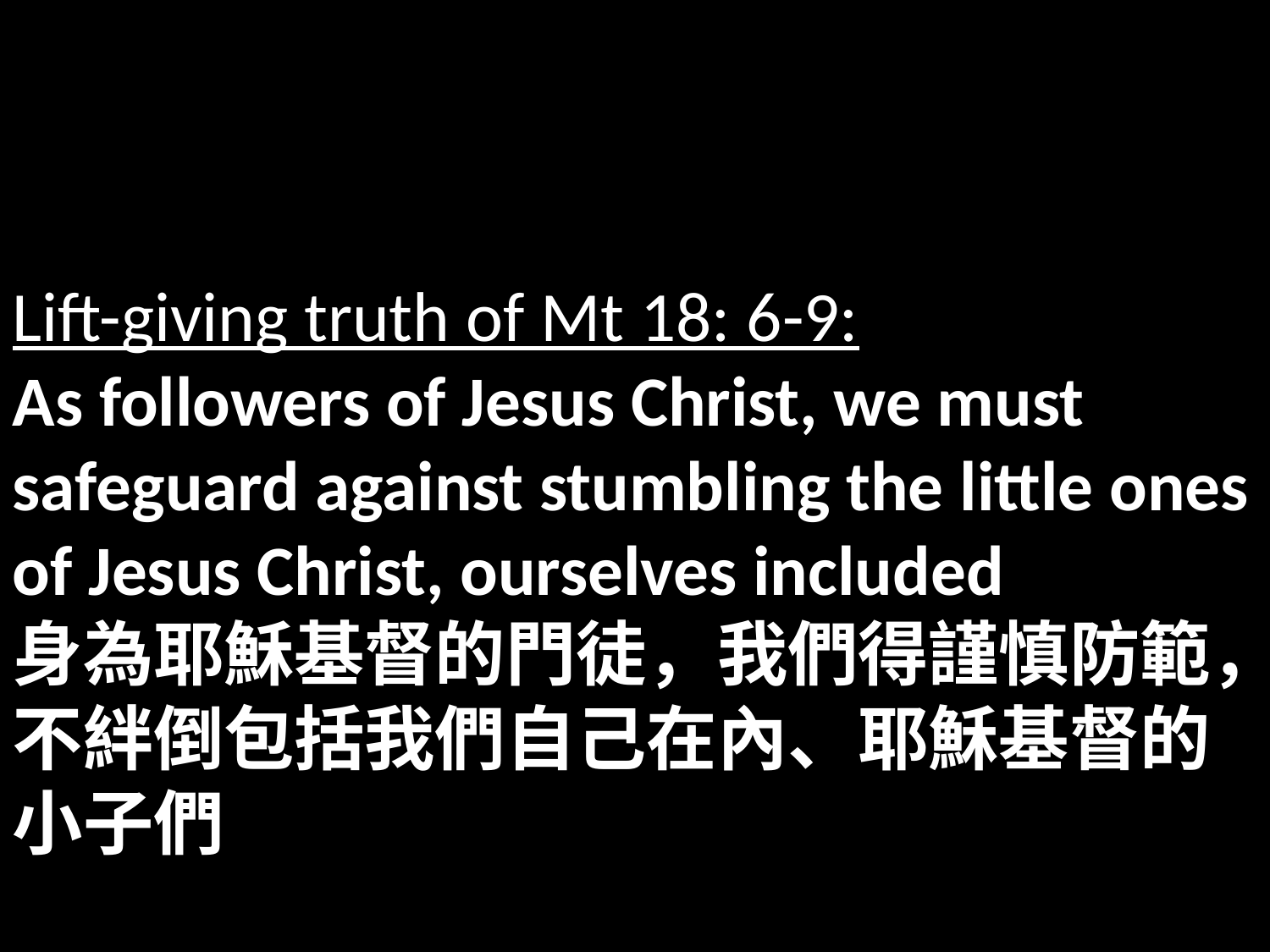

Lift-giving truth of Mt 18: 6-9:
As followers of Jesus Christ, we must safeguard against stumbling the little ones of Jesus Christ, ourselves included
身為耶穌基督的門徒，我們得謹慎防範，不絆倒包括我們自己在內、耶穌基督的小子們